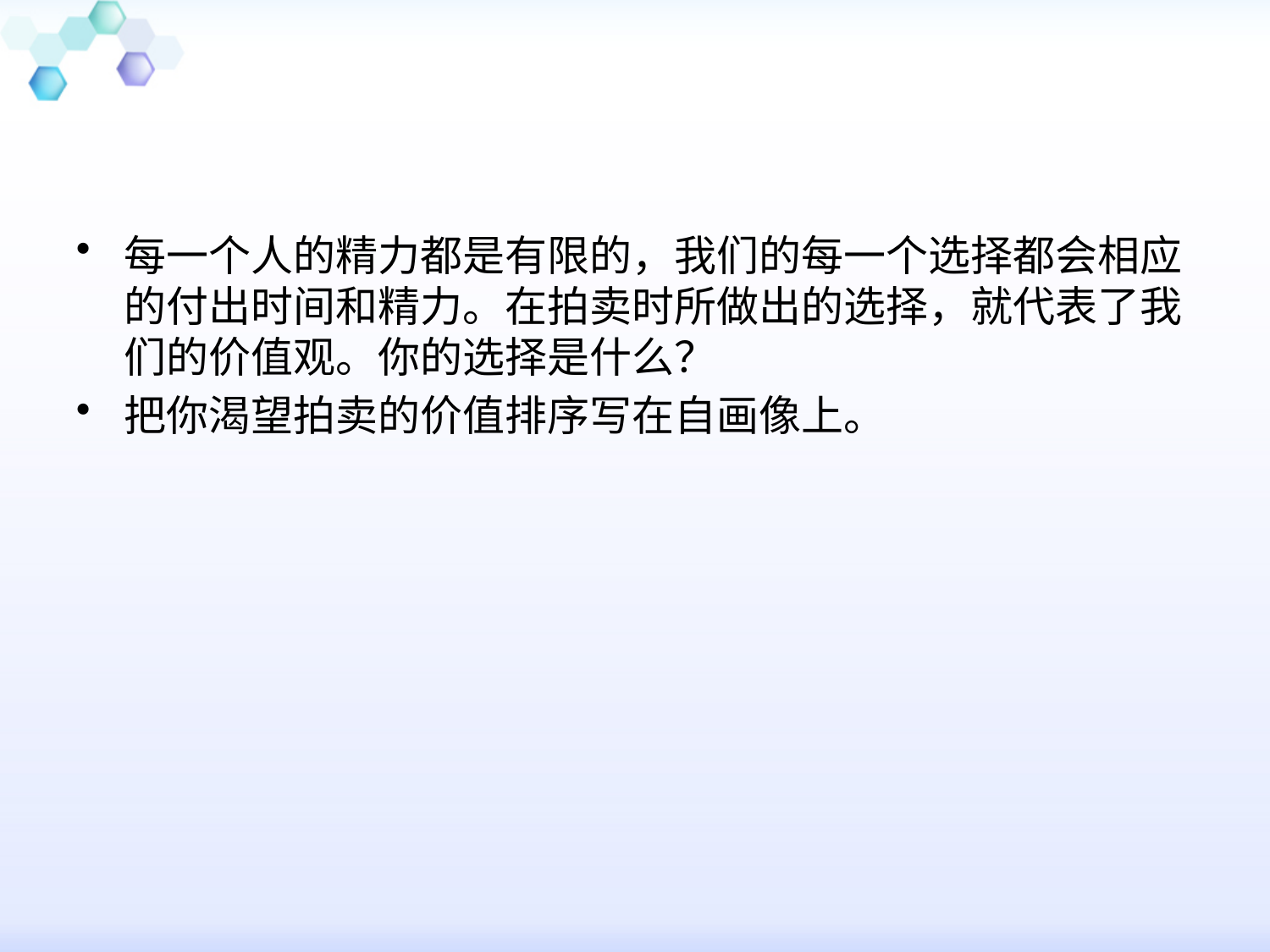

每一个人的精力都是有限的，我们的每一个选择都会相应的付出时间和精力。在拍卖时所做出的选择，就代表了我们的价值观。你的选择是什么？
把你渴望拍卖的价值排序写在自画像上。